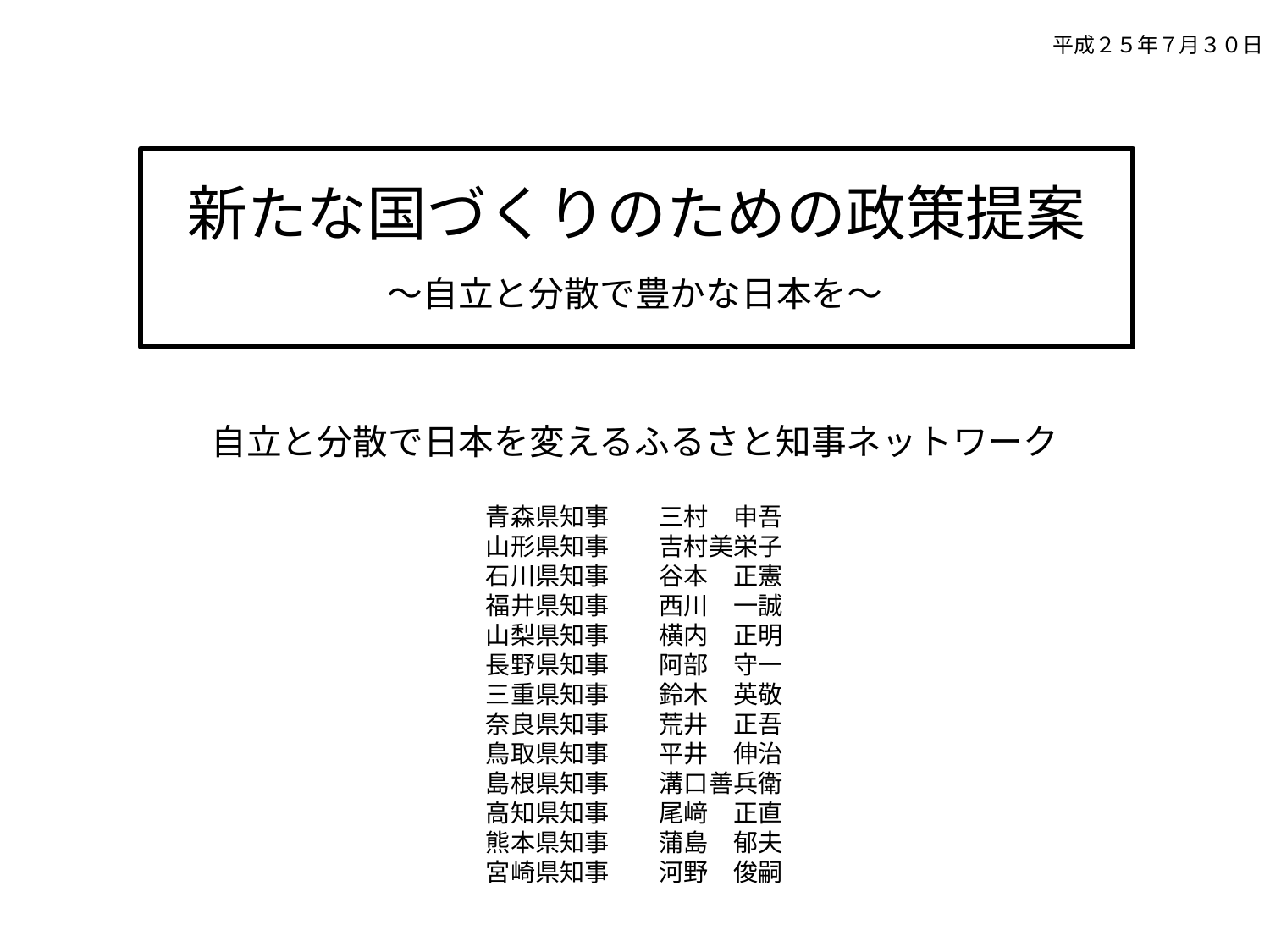

（H25.7.28時点）
平成２５年７月３０日

# 新たな国づくりのための政策提案
～自立と分散で豊かな日本を～
自立と分散で日本を変えるふるさと知事ネットワーク
青森県知事　　三村　申吾
山形県知事　　吉村美栄子
石川県知事　　谷本　正憲
福井県知事　　西川　一誠
山梨県知事　　横内　正明
長野県知事　　阿部　守一
三重県知事　　鈴木　英敬
奈良県知事　　荒井　正吾
鳥取県知事　　平井　伸治
島根県知事　　溝口善兵衛
高知県知事　　尾﨑　正直
熊本県知事　　蒲島　郁夫
宮崎県知事　　河野　俊嗣